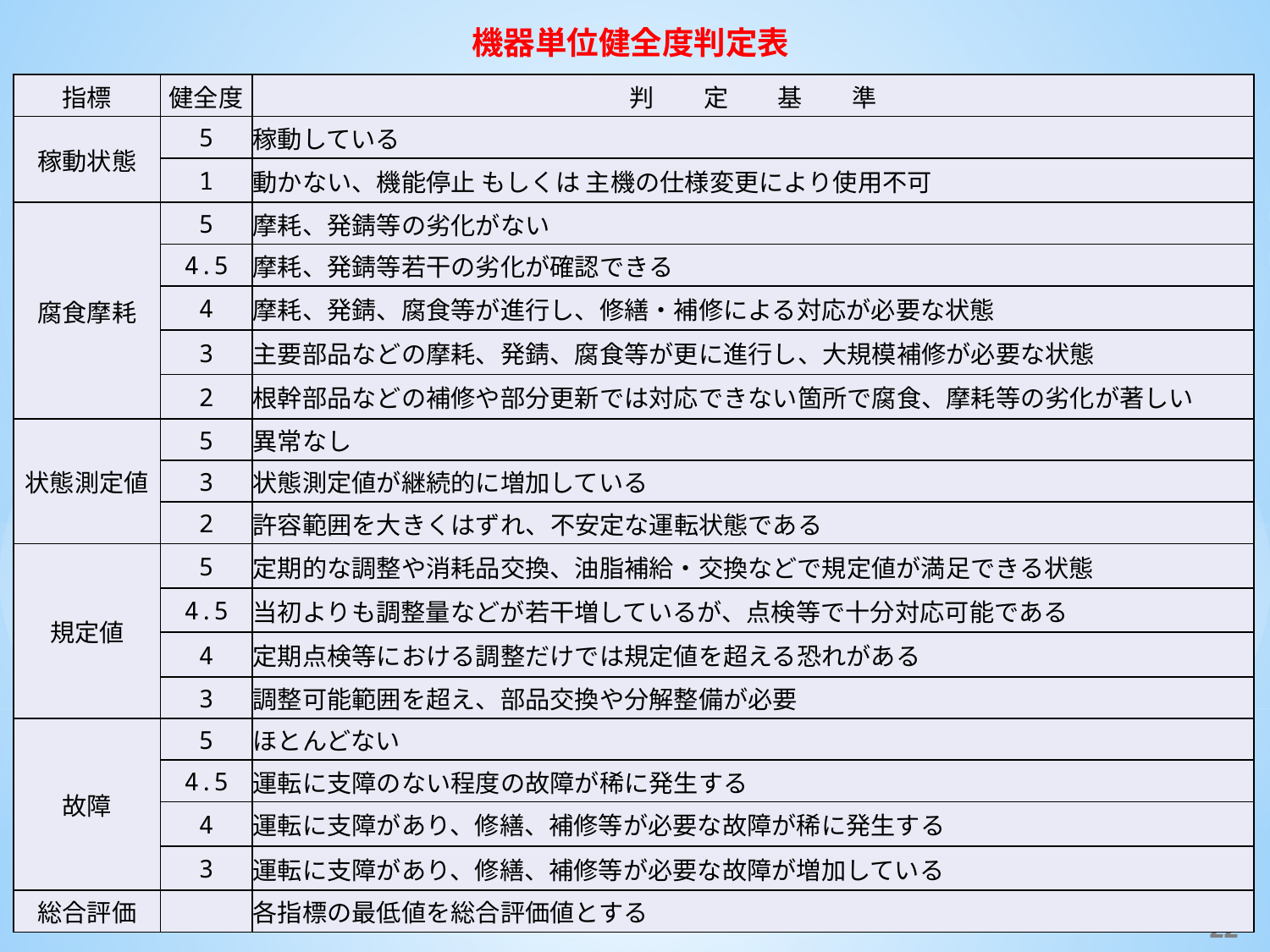

機器単位健全度判定表
| 指標 | 健全度 | 判　　定　　基　　準 |
| --- | --- | --- |
| 稼動状態 | 5 | 稼動している |
|  | 1 | 動かない、機能停止 もしくは 主機の仕様変更により使用不可 |
| 腐食摩耗 | 5 | 摩耗、発錆等の劣化がない |
|  | 4.5 | 摩耗、発錆等若干の劣化が確認できる |
|  | 4 | 摩耗、発錆、腐食等が進行し、修繕・補修による対応が必要な状態 |
|  | 3 | 主要部品などの摩耗、発錆、腐食等が更に進行し、大規模補修が必要な状態 |
|  | 2 | 根幹部品などの補修や部分更新では対応できない箇所で腐食、摩耗等の劣化が著しい |
| 状態測定値 | 5 | 異常なし |
|  | 3 | 状態測定値が継続的に増加している |
|  | 2 | 許容範囲を大きくはずれ、不安定な運転状態である |
| 規定値 | 5 | 定期的な調整や消耗品交換、油脂補給・交換などで規定値が満足できる状態 |
|  | 4.5 | 当初よりも調整量などが若干増しているが、点検等で十分対応可能である |
|  | 4 | 定期点検等における調整だけでは規定値を超える恐れがある |
|  | 3 | 調整可能範囲を超え、部品交換や分解整備が必要 |
| 故障 | 5 | ほとんどない |
|  | 4.5 | 運転に支障のない程度の故障が稀に発生する |
|  | 4 | 運転に支障があり、修繕、補修等が必要な故障が稀に発生する |
|  | 3 | 運転に支障があり、修繕、補修等が必要な故障が増加している |
| 総合評価 |  | 各指標の最低値を総合評価値とする |
22